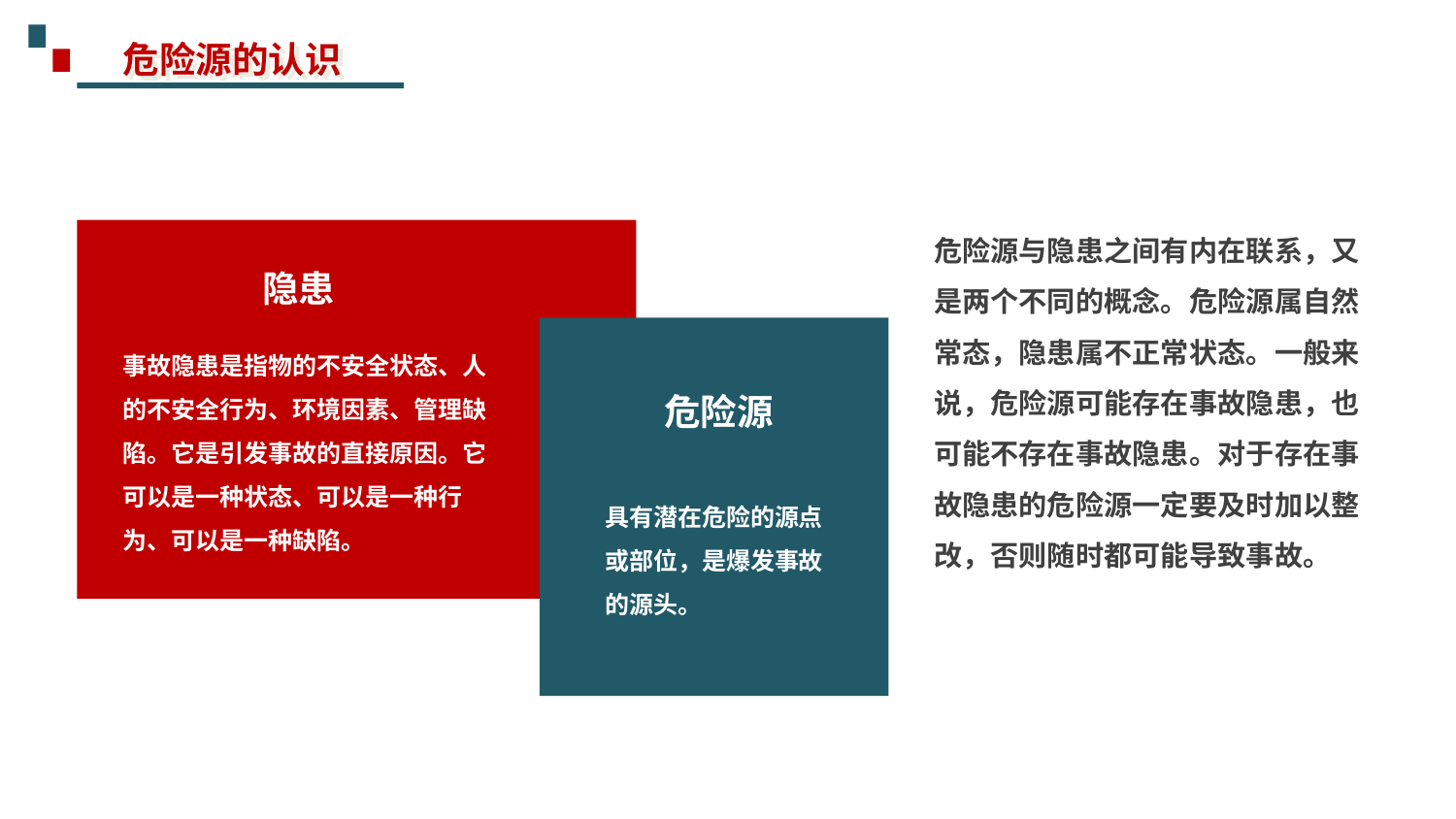

危险源的认识

危险源与隐患之间有内在联系，又是两个不同的概念。危险源属自然常态，隐患属不正常状态。一般来说，危险源可能存在事故隐患，也可能不存在事故隐患。对于存在事故隐患的危险源一定要及时加以整改，否则随时都可能导致事故。

隐患

事故隐患是指物的不安全状态、人的不安全行为、环境因素、管理缺陷。它是引发事故的直接原因。它可以是一种状态、可以是一种行为、可以是一种缺陷。
危险源
具有潜在危险的源点或部位，是爆发事故的源头。
8